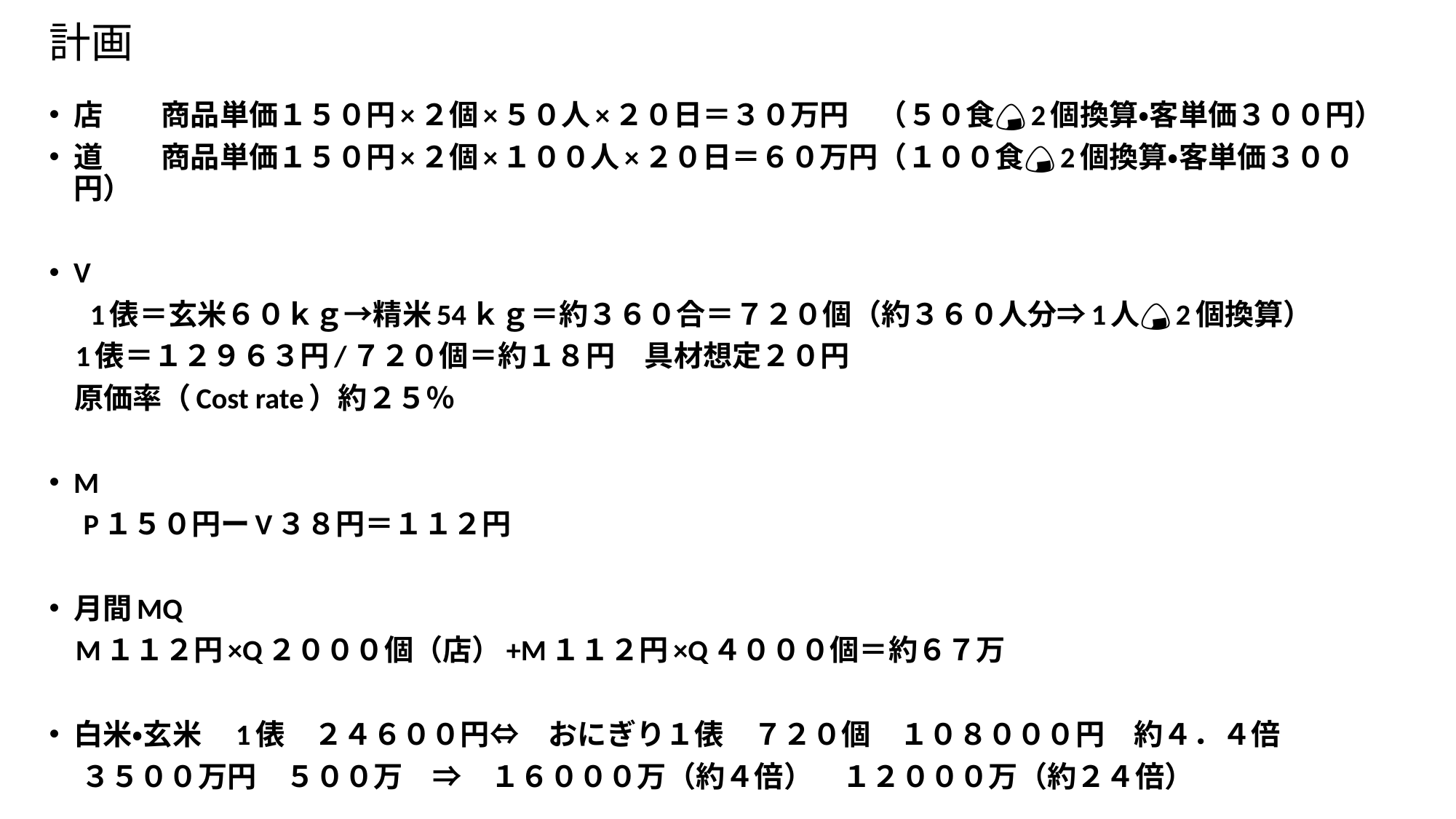

# 計画
店　　商品単価１５０円×２個×５０人×２０日＝３０万円　（５０食🍙2個換算・客単価３００円）
道　　商品単価１５０円×２個×１００人×２０日＝６０万円（１００食🍙2個換算・客単価３００円）

V
　 1俵＝玄米６０ｋｇ→精米54ｋｇ＝約３６０合＝７２０個（約３６０人分⇒1人🍙2個換算）
    1俵＝１２９６３円/７２０個＝約１８円　具材想定２０円
   原価率（Cost rate）約２５％

M
　P１５０円ーV３８円＝１１２円

月間MQ
    M１１２円×Q２０００個（店）+M１１２円×Q４０００個＝約６７万

白米・玄米　1俵　２４６００円⇔　おにぎり１俵　７２０個　１０８０００円　約４．４倍
    ３５００万円　５００万　⇒　１６０００万（約４倍）　１２０００万（約２４倍）